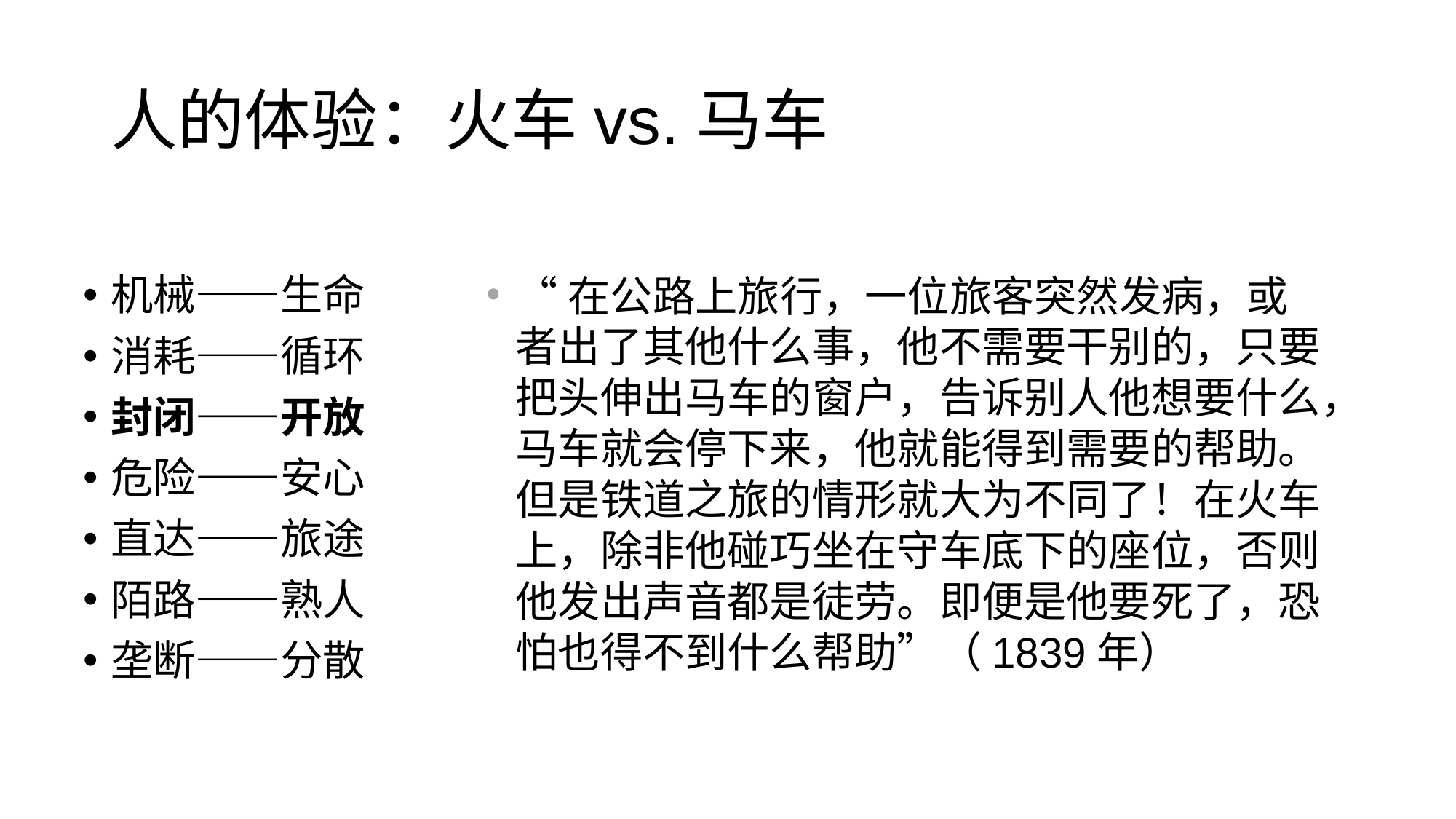

# 人的体验：火车vs.马车
“在公路上旅行，一位旅客突然发病，或者出了其他什么事，他不需要干别的，只要把头伸出马车的窗户，告诉别人他想要什么，马车就会停下来，他就能得到需要的帮助。但是铁道之旅的情形就大为不同了！在火车上，除非他碰巧坐在守车底下的座位，否则他发出声音都是徒劳。即便是他要死了，恐怕也得不到什么帮助”（1839年）
机械——生命
消耗——循环
封闭——开放
危险——安心
直达——旅途
陌路——熟人
垄断——分散